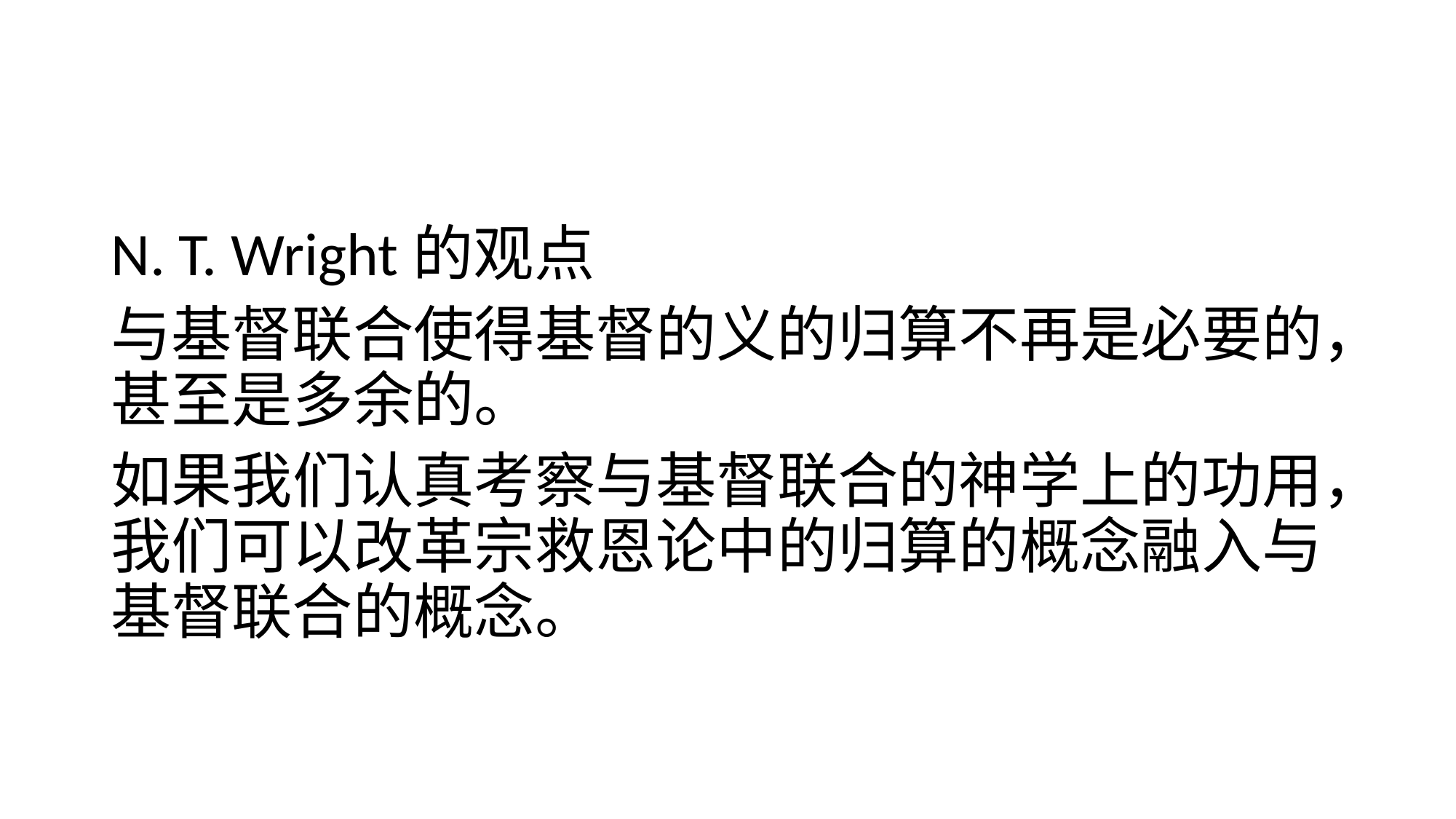

#
N. T. Wright的观点
与基督联合使得基督的义的归算不再是必要的，甚至是多余的。
如果我们认真考察与基督联合的神学上的功用，我们可以改革宗救恩论中的归算的概念融入与基督联合的概念。